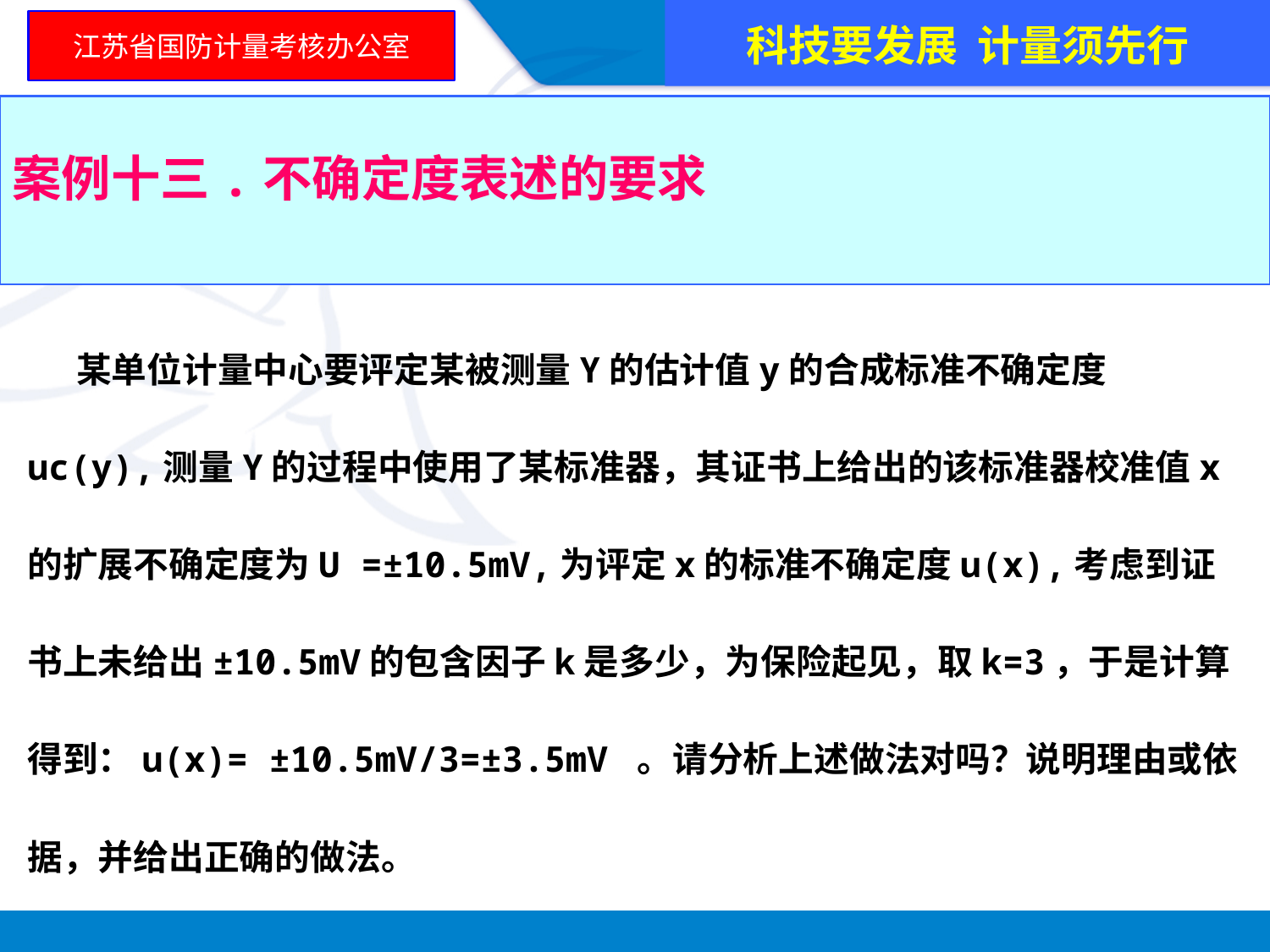

科技要发展  计量须先行
江苏省国防计量考核办公室

案例十三.不确定度表述的要求

     某单位计量中心要评定某被测量Y的估计值y的合成标准不确定度uc(y),测量Y的过程中使用了某标准器，其证书上给出的该标准器校准值x的扩展不确定度为U =±10.5mV,为评定x的标准不确定度u(x),考虑到证书上未给出±10.5mV的包含因子k是多少，为保险起见，取k=3，于是计算得到：u(x)= ±10.5mV/3=±3.5mV 。请分析上述做法对吗？说明理由或依据，并给出正确的做法。